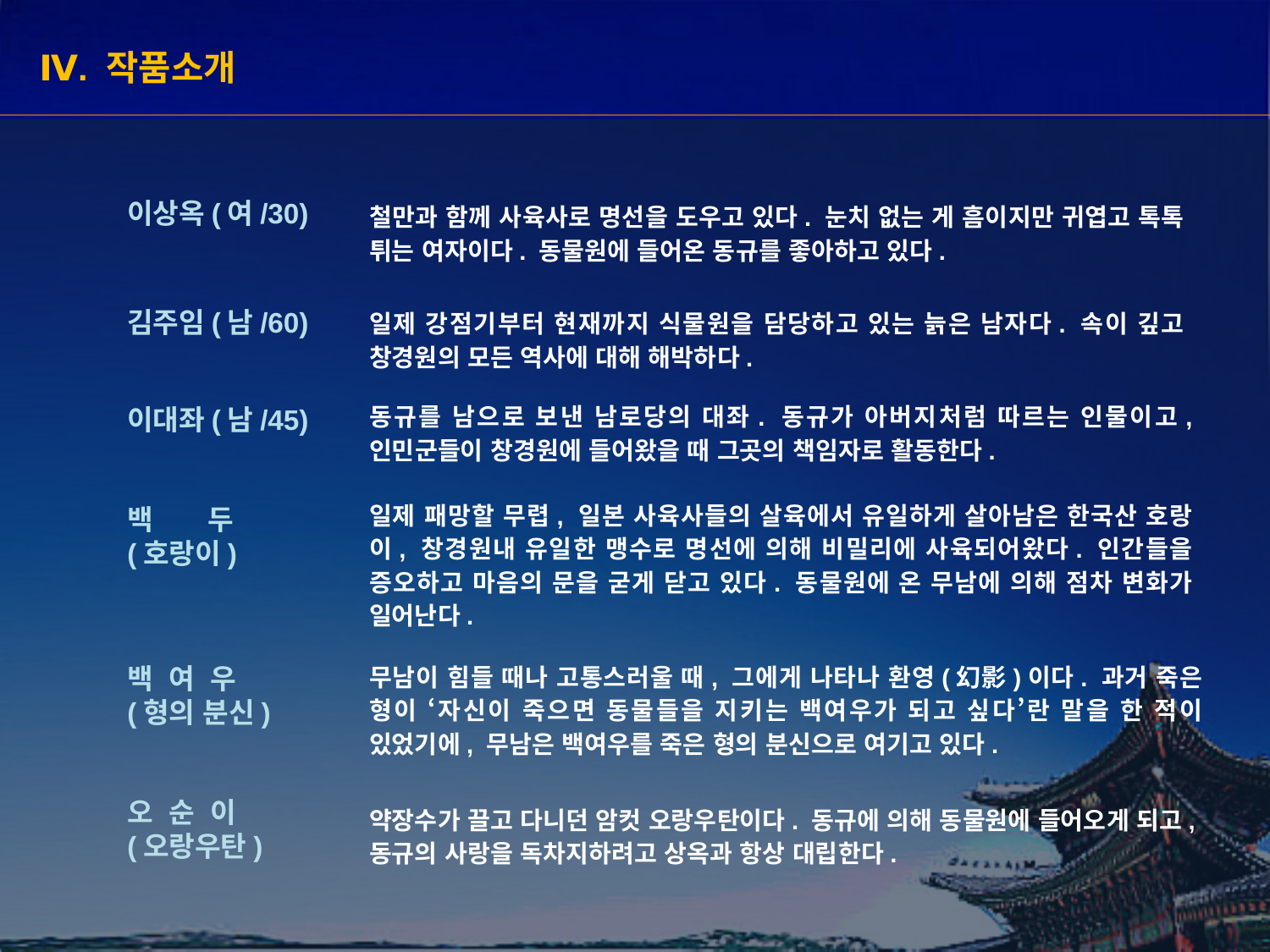

Ⅳ. 작품소개

이상옥(여/30)
철만과 함께 사육사로 명선을 도우고 있다. 눈치 없는 게 흠이지만 귀엽고 톡톡 튀는 여자이다. 동물원에 들어온 동규를 좋아하고 있다.

일제 강점기부터 현재까지 식물원을 담당하고 있는 늙은 남자다. 속이 깊고 창경원의 모든 역사에 대해 해박하다.

김주임(남/60)
동규를 남으로 보낸 남로당의 대좌. 동규가 아버지처럼 따르는 인물이고, 인민군들이 창경원에 들어왔을 때 그곳의 책임자로 활동한다.

이대좌(남/45)
일제 패망할 무렵, 일본 사육사들의 살육에서 유일하게 살아남은 한국산 호랑이, 창경원내 유일한 맹수로 명선에 의해 비밀리에 사육되어왔다. 인간들을 증오하고 마음의 문을 굳게 닫고 있다. 동물원에 온 무남에 의해 점차 변화가 일어난다.
백       두
(호랑이)
무남이 힘들 때나 고통스러울 때, 그에게 나타나 환영(幻影)이다. 과거 죽은 형이 ‘자신이 죽으면 동물들을 지키는 백여우가 되고 싶다’란 말을 한 적이 있었기에, 무남은 백여우를 죽은 형의 분신으로 여기고 있다.
백  여  우
(형의 분신)
오  순  이
(오랑우탄)
약장수가 끌고 다니던 암컷 오랑우탄이다. 동규에 의해 동물원에 들어오게 되고, 동규의 사랑을 독차지하려고 상옥과 항상 대립한다.